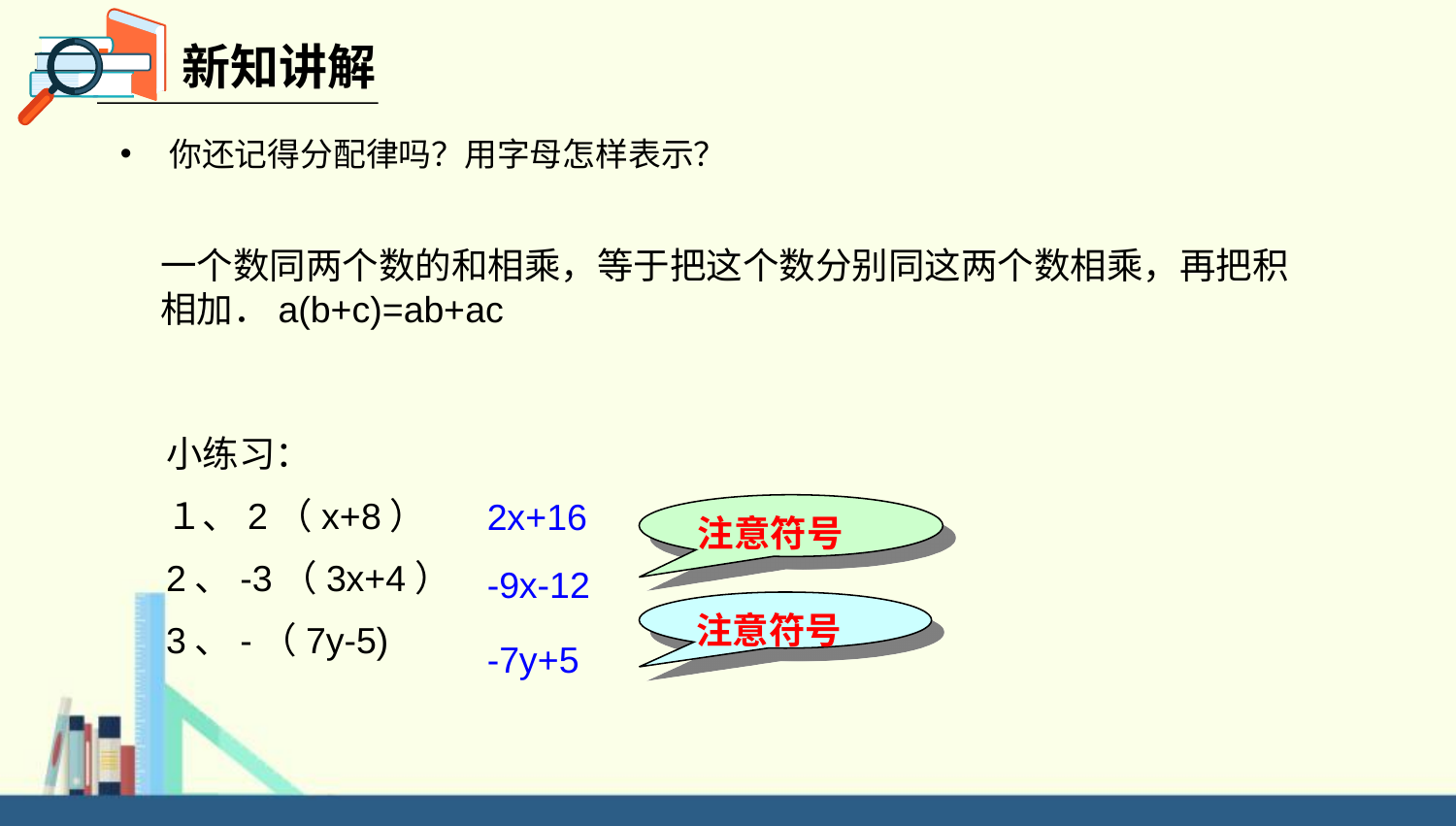

新知讲解
你还记得分配律吗？用字母怎样表示？
一个数同两个数的和相乘，等于把这个数分别同这两个数相乘，再把积相加．a(b+c)=ab+ac
小练习：
１、2（x+8）
2、-3（3x+4）
3、-（7y-5)

2x+16
注意符号
-9x-12
注意符号
-7y+5